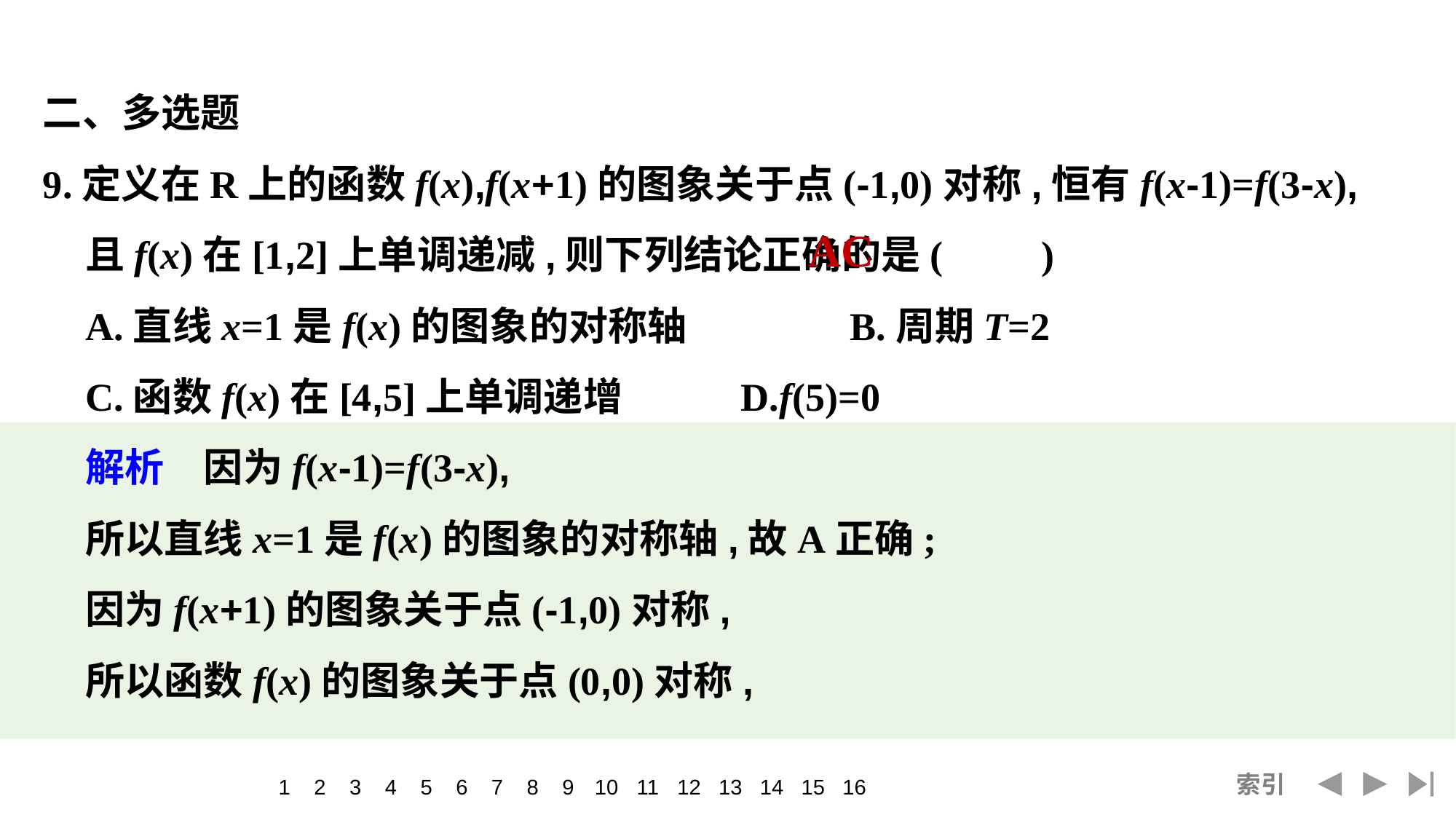

二、多选题
9.定义在R上的函数f(x),f(x+1)的图象关于点(-1,0)对称,恒有f(x-1)=f(3-x),且f(x)在[1,2]上单调递减,则下列结论正确的是(　　)
	A.直线x=1是f(x)的图象的对称轴		B.周期T=2
	C.函数f(x)在[4,5]上单调递增		D.f(5)=0
	解析　因为f(x-1)=f(3-x),
	所以直线x=1是f(x)的图象的对称轴,故A正确;
	因为f(x+1)的图象关于点(-1,0)对称,
	所以函数f(x)的图象关于点(0,0)对称,
AC